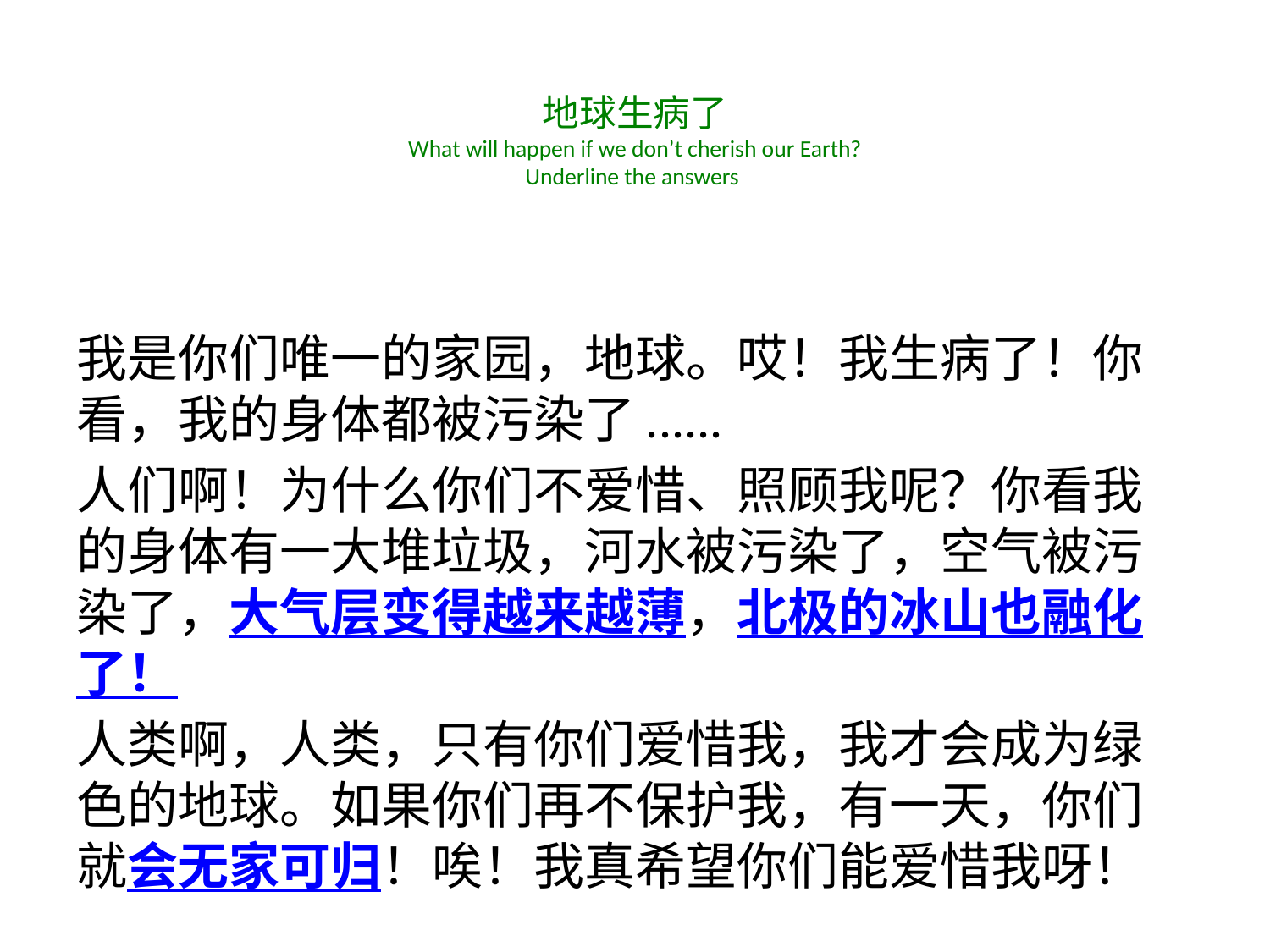

# 地球生病了 What will happen if we don’t cherish our Earth? Underline the answers
我是你们唯一的家园，地球。哎！我生病了！你看，我的身体都被污染了......
人们啊！为什么你们不爱惜、照顾我呢？你看我的身体有一大堆垃圾，河水被污染了，空气被污染了，大气层变得越来越薄，北极的冰山也融化了！
人类啊，人类，只有你们爱惜我，我才会成为绿色的地球。如果你们再不保护我，有一天，你们就会无家可归！唉！我真希望你们能爱惜我呀！